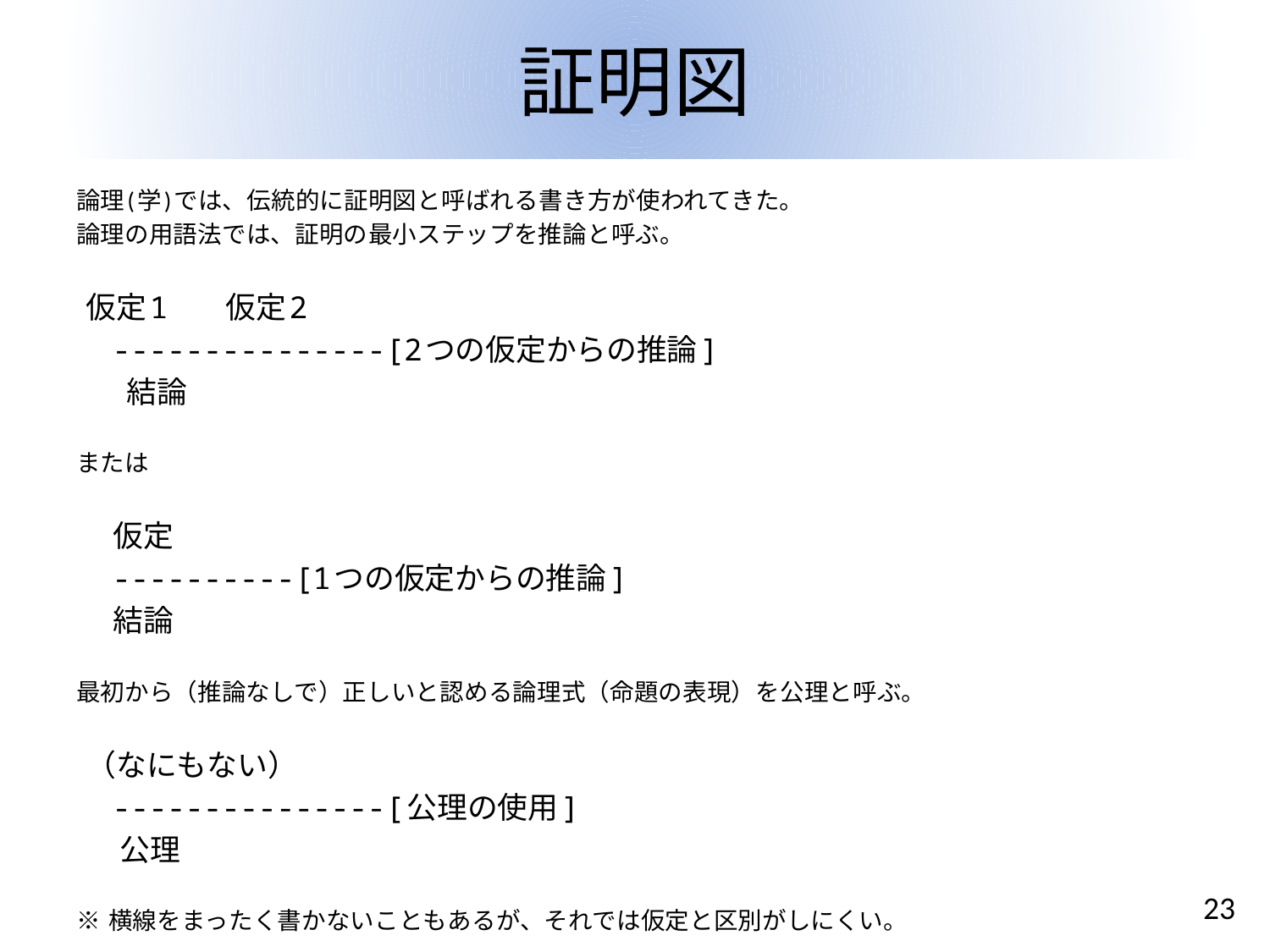

# 証明図
論理(学)では、伝統的に証明図と呼ばれる書き方が使われてきた。
論理の用語法では、証明の最小ステップを推論と呼ぶ。

 仮定1   仮定2
  ---------------[2つの仮定からの推論]
       結論

または

     仮定
  ----------[1つの仮定からの推論]
     結論

最初から（推論なしで）正しいと認める論理式（命題の表現）を公理と呼ぶ。

 （なにもない）
  ---------------[公理の使用]
      公理

※ 横線をまったく書かないこともあるが、それでは仮定と区別がしにくい。
23